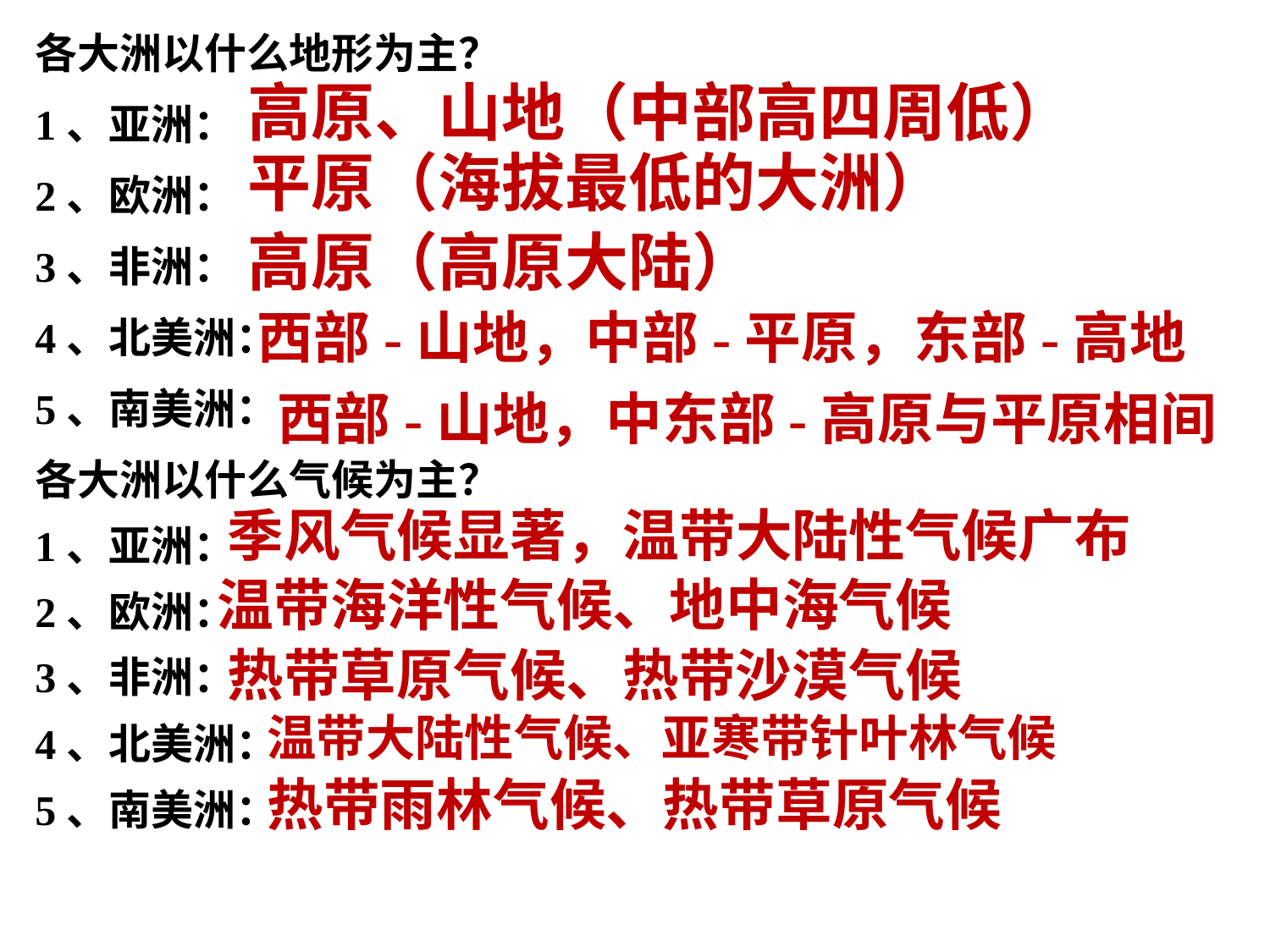

各大洲以什么地形为主？
1、亚洲：
2、欧洲：
3、非洲：
4、北美洲：
5、南美洲：
各大洲以什么气候为主？
1、亚洲：
2、欧洲：
3、非洲：
4、北美洲：
5、南美洲：
高原、山地（中部高四周低）
平原（海拔最低的大洲）
高原（高原大陆）
西部-山地，中部-平原，东部-高地
西部-山地，中东部-高原与平原相间
季风气候显著，温带大陆性气候广布
温带海洋性气候、地中海气候
热带草原气候、热带沙漠气候
温带大陆性气候、亚寒带针叶林气候
热带雨林气候、热带草原气候